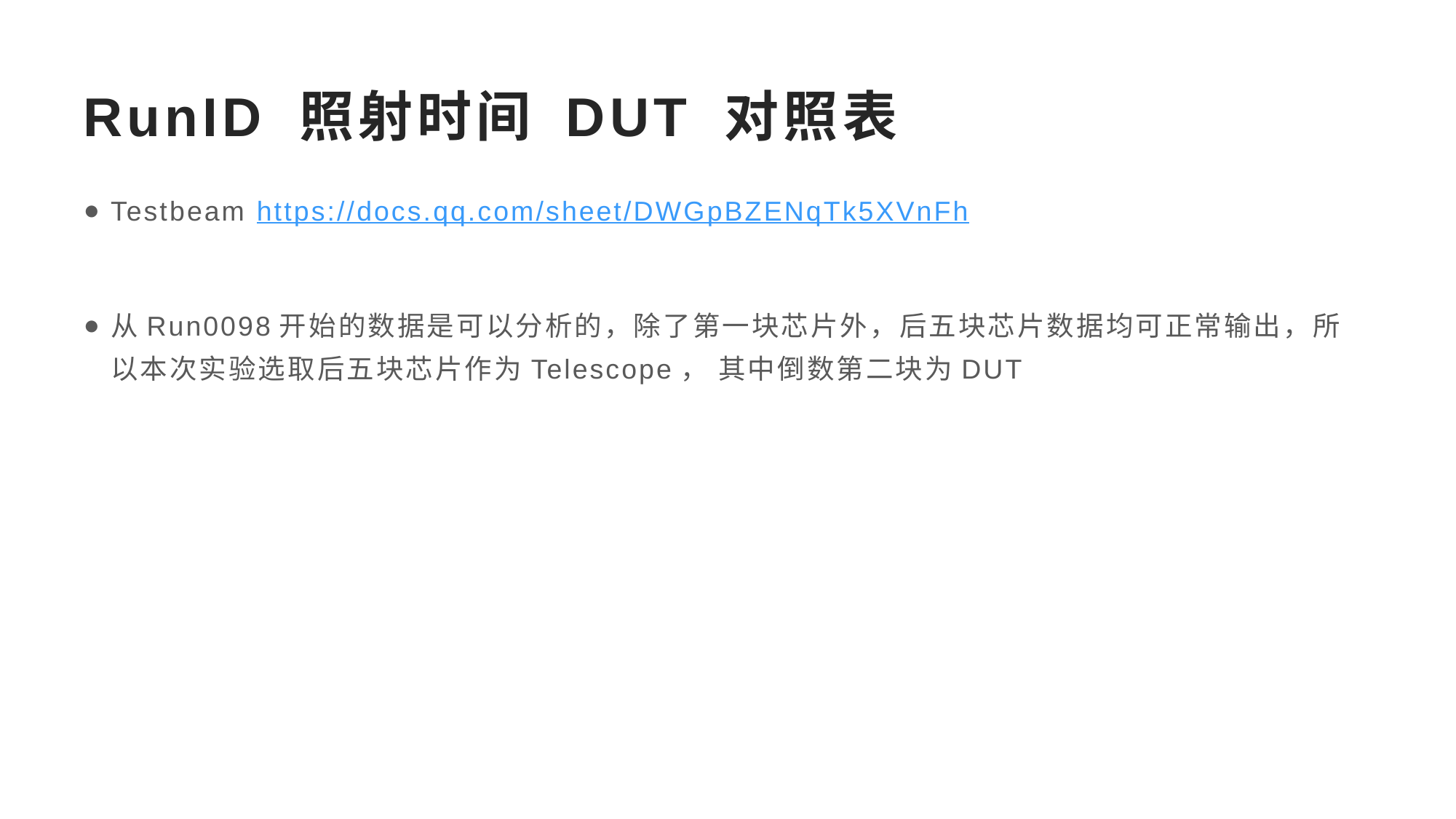

# RunID 照射时间 DUT 对照表
Testbeam https://docs.qq.com/sheet/DWGpBZENqTk5XVnFh

从Run0098开始的数据是可以分析的，除了第一块芯片外，后五块芯片数据均可正常输出，所以本次实验选取后五块芯片作为Telescope， 其中倒数第二块为DUT